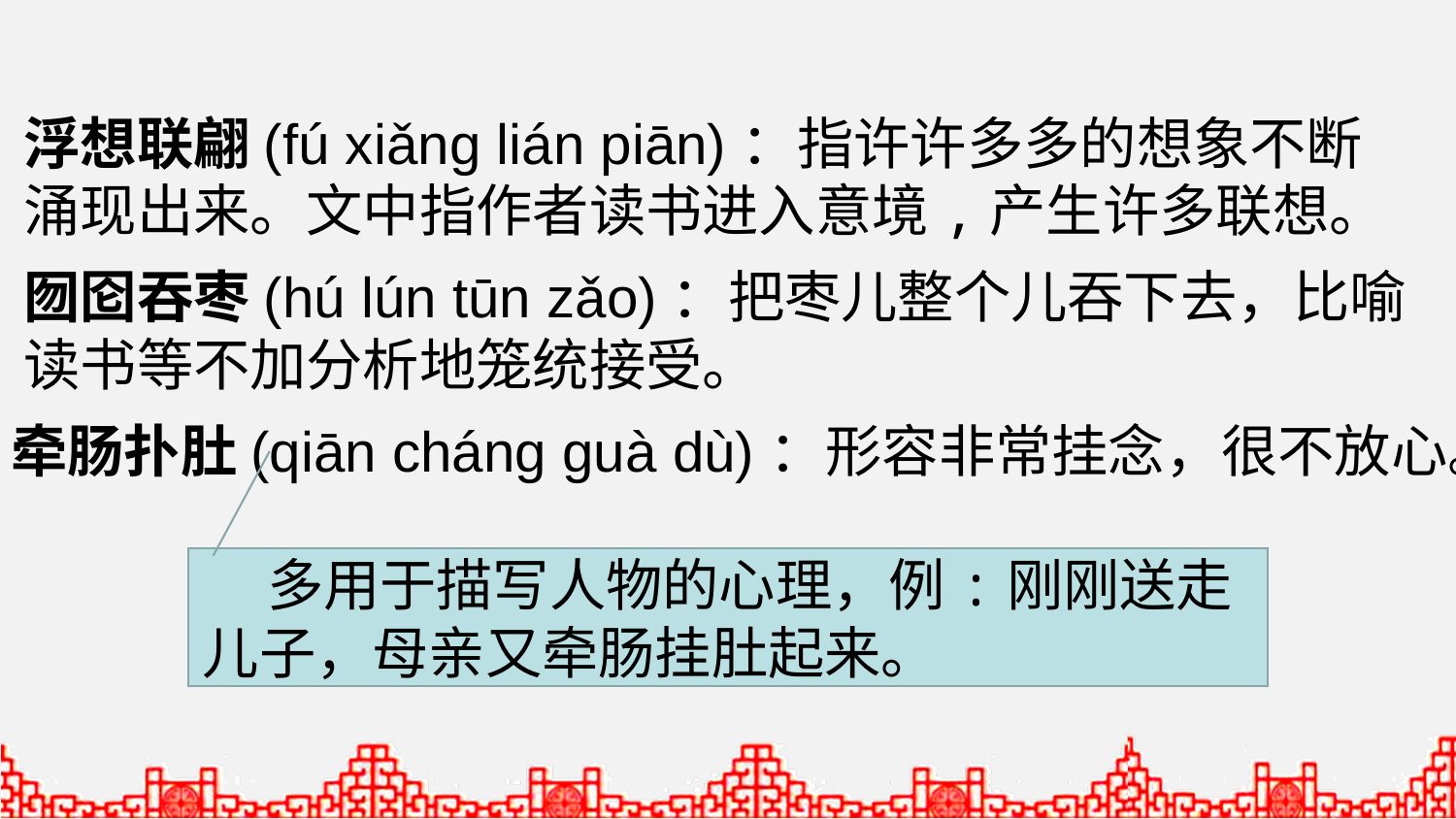

浮想联翩(fú xiǎng lián piān)：指许许多多的想象不断涌现出来。文中指作者读书进入意境,产生许多联想。
囫囵吞枣(hú lún tūn zǎo)：把枣儿整个儿吞下去，比喻读书等不加分析地笼统接受。
牵肠扑肚(qiān cháng guà dù)：形容非常挂念，很不放心。
    多用于描写人物的心理，例:刚刚送走儿子，母亲又牵肠挂肚起来。